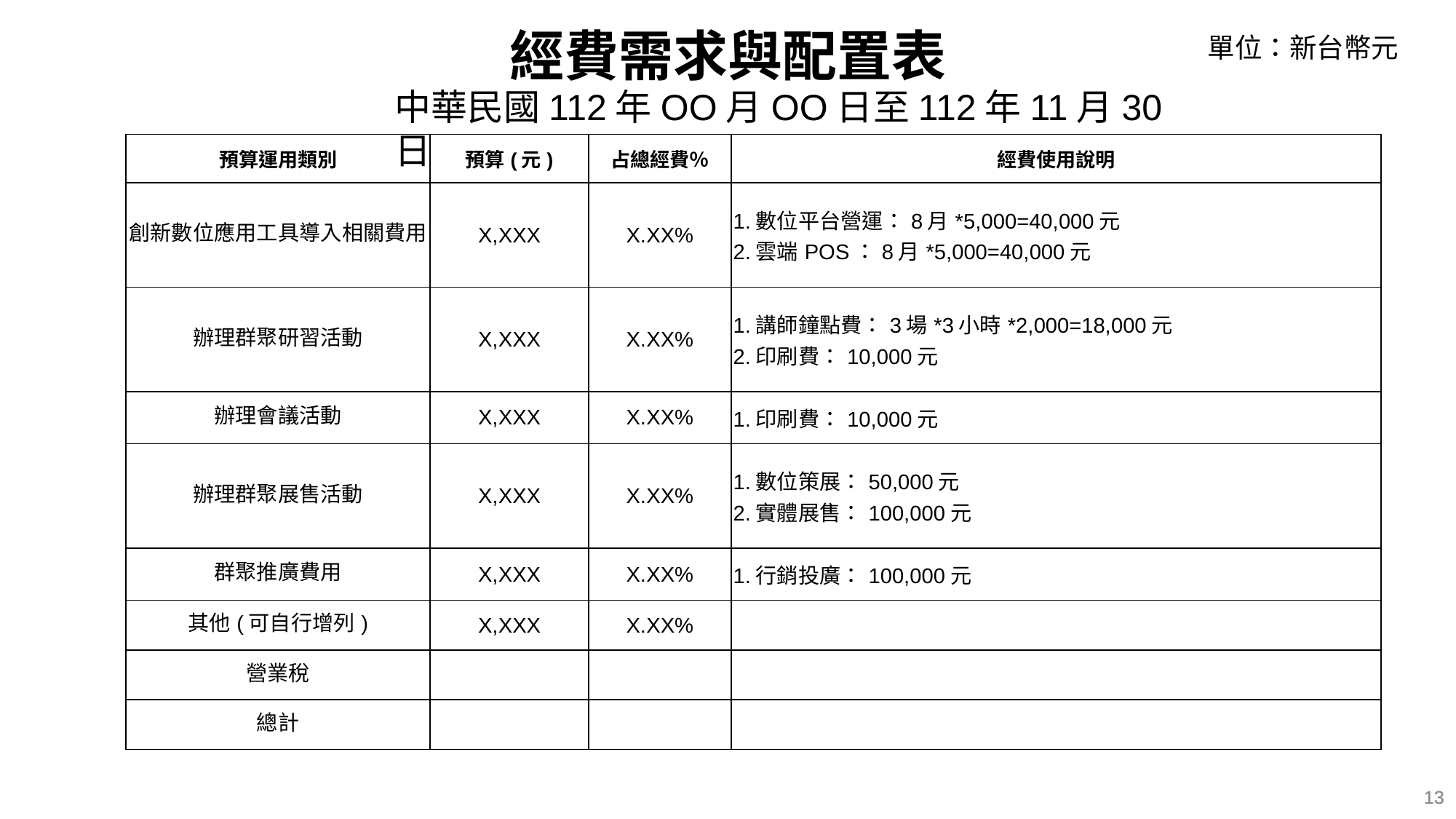

經費需求與配置表
單位：新台幣元
中華民國112年OO月OO日至112年11月30日
| 預算運用類別 | 預算(元) | 占總經費％ | 經費使用說明 |
| --- | --- | --- | --- |
| 創新數位應用工具導入相關費用 | X,XXX | X.XX% | 1.數位平台營運：8月\*5,000=40,000元 2.雲端POS：8月\*5,000=40,000元 |
| 辦理群聚研習活動 | X,XXX | X.XX% | 1.講師鐘點費：3場\*3小時\*2,000=18,000元 2.印刷費：10,000元 |
| 辦理會議活動 | X,XXX | X.XX% | 1.印刷費：10,000元 |
| 辦理群聚展售活動 | X,XXX | X.XX% | 1.數位策展：50,000元 2.實體展售：100,000元 |
| 群聚推廣費用 | X,XXX | X.XX% | 1.行銷投廣：100,000元 |
| 其他(可自行增列) | X,XXX | X.XX% |  |
| 營業稅 |  |  |  |
| 總計 |  |  |  |
13